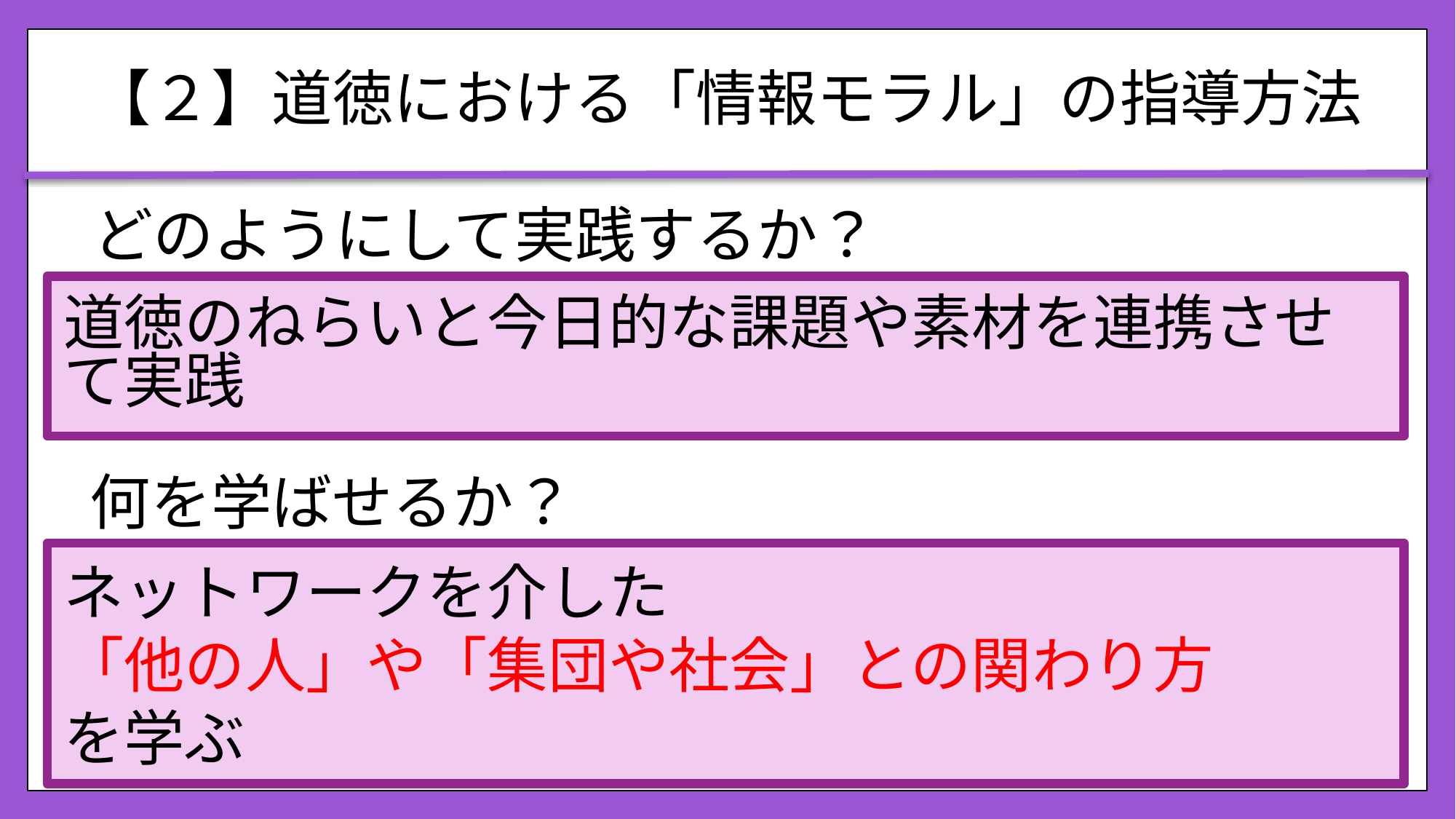

# 【２】道徳における「情報モラル」の指導方法
どのようにして実践するか？
道徳のねらいと今日的な課題や素材を連携させて実践
何を学ばせるか？
ネットワークを介した
「他の人」や「集団や社会」との関わり方
を学ぶ